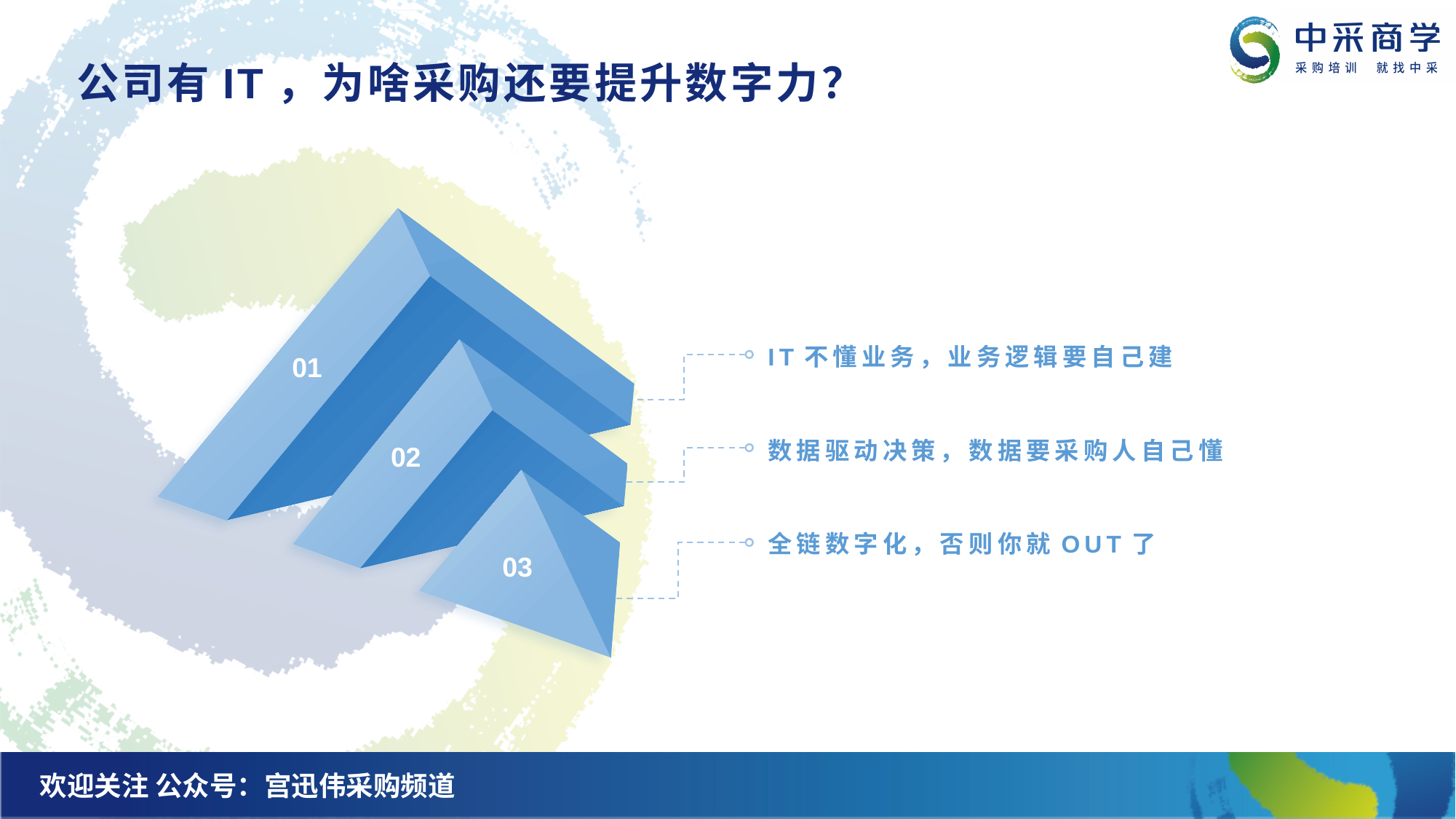

# 公司有IT，为啥采购还要提升数字力？
01

IT不懂业务，业务逻辑要自己建
02

数据驱动决策，数据要采购人自己懂

03
全链数字化，否则你就OUT了